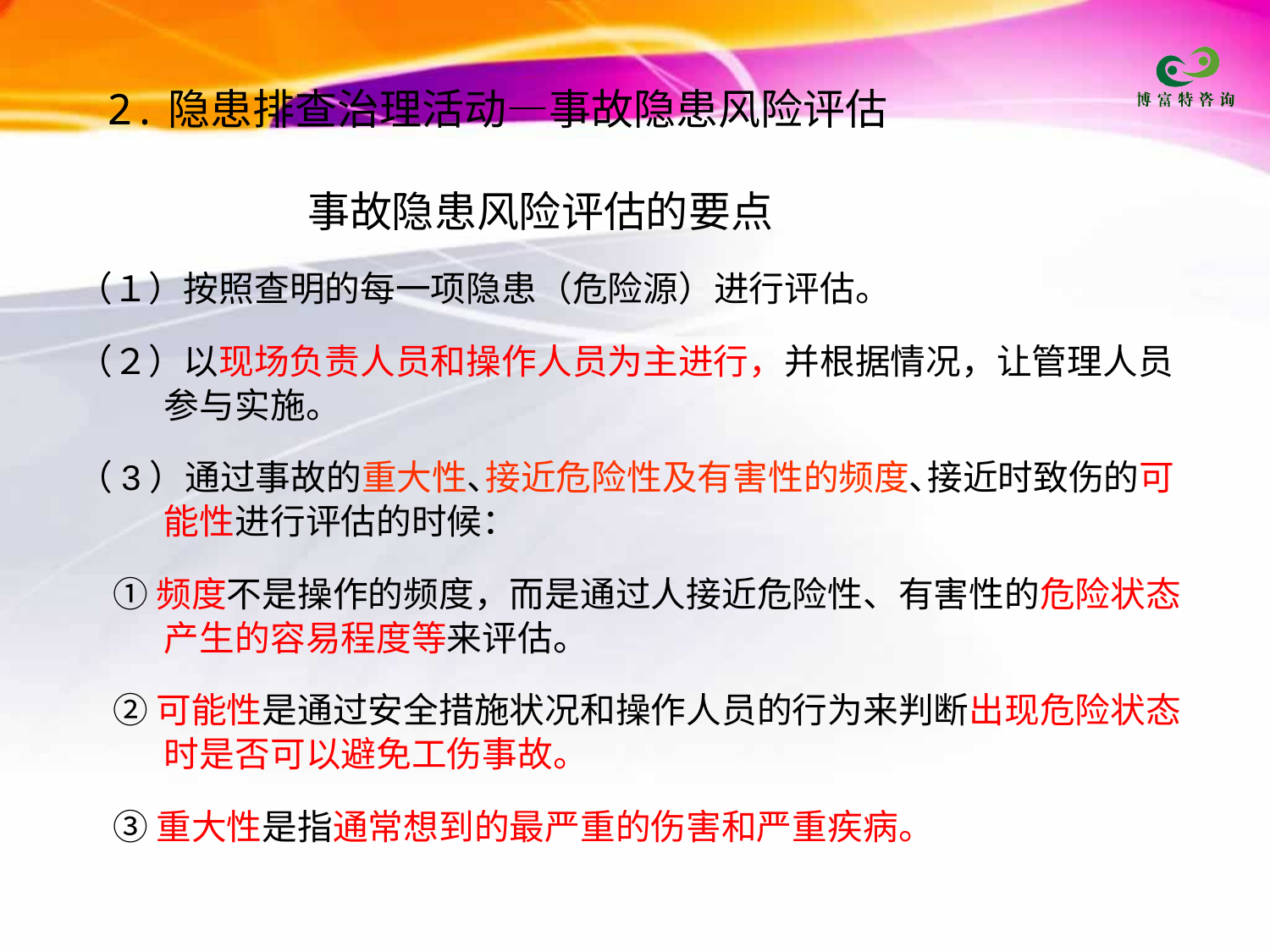

2.隐患排查治理活动—事故隐患风险评估
事故隐患风险评估的要点
（１）按照查明的每一项隐患（危险源）进行评估。
（２）以现场负责人员和操作人员为主进行，并根据情况，让管理人员参与实施。
（3）通过事故的重大性､接近危险性及有害性的频度､接近时致伤的可能性进行评估的时候：
　① 频度不是操作的频度，而是通过人接近危险性、有害性的危险状态产生的容易程度等来评估。
　② 可能性是通过安全措施状况和操作人员的行为来判断出现危险状态时是否可以避免工伤事故。
　③ 重大性是指通常想到的最严重的伤害和严重疾病。